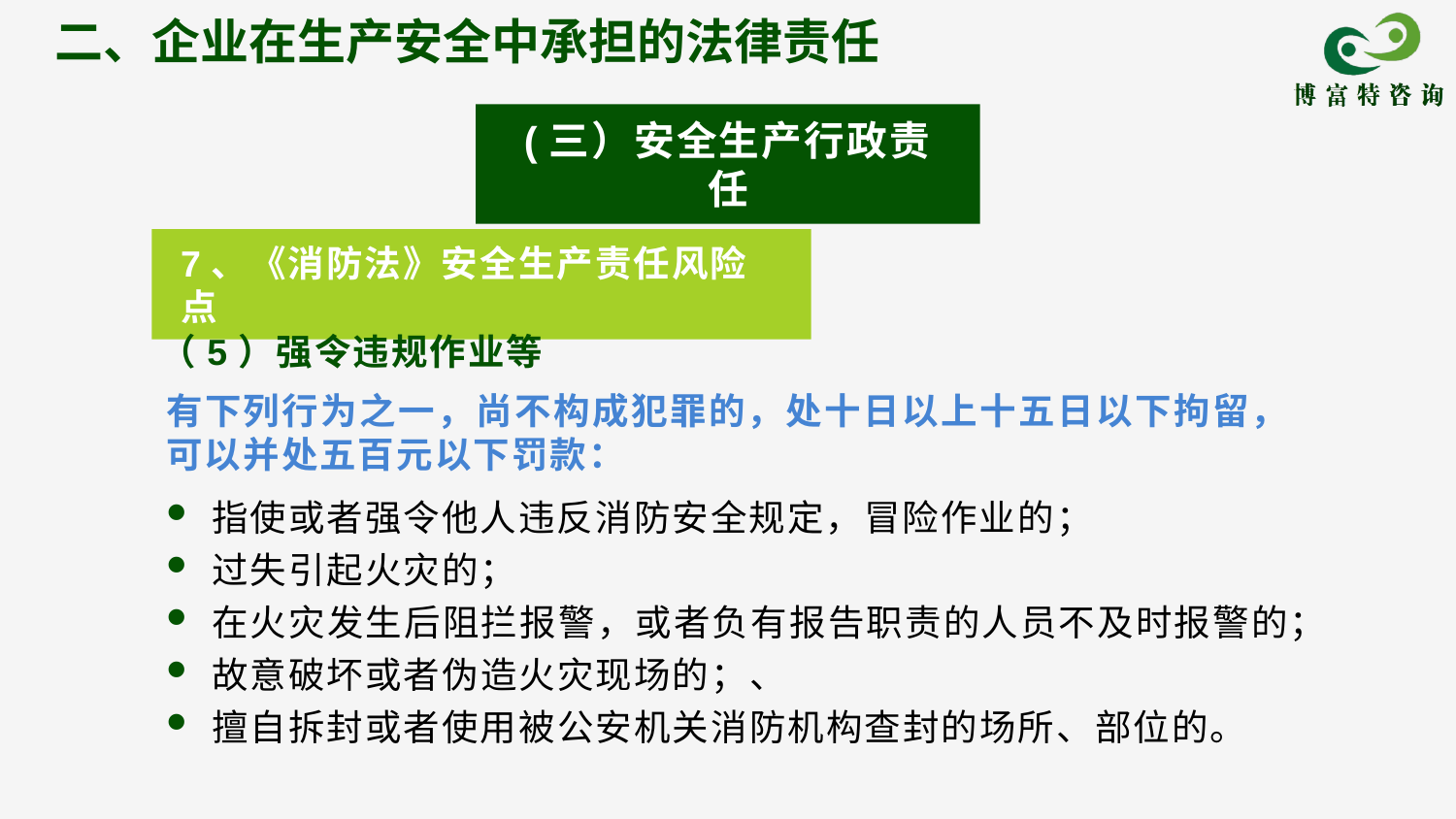

二、企业在生产安全中承担的法律责任
(三）安全生产行政责任
7、《消防法》安全生产责任风险点
（5）强令违规作业等
有下列行为之一，尚不构成犯罪的，处十日以上十五日以下拘留，可以并处五百元以下罚款：
指使或者强令他人违反消防安全规定，冒险作业的；
过失引起火灾的；
在火灾发生后阻拦报警，或者负有报告职责的人员不及时报警的；
故意破坏或者伪造火灾现场的；、
擅自拆封或者使用被公安机关消防机构查封的场所、部位的。